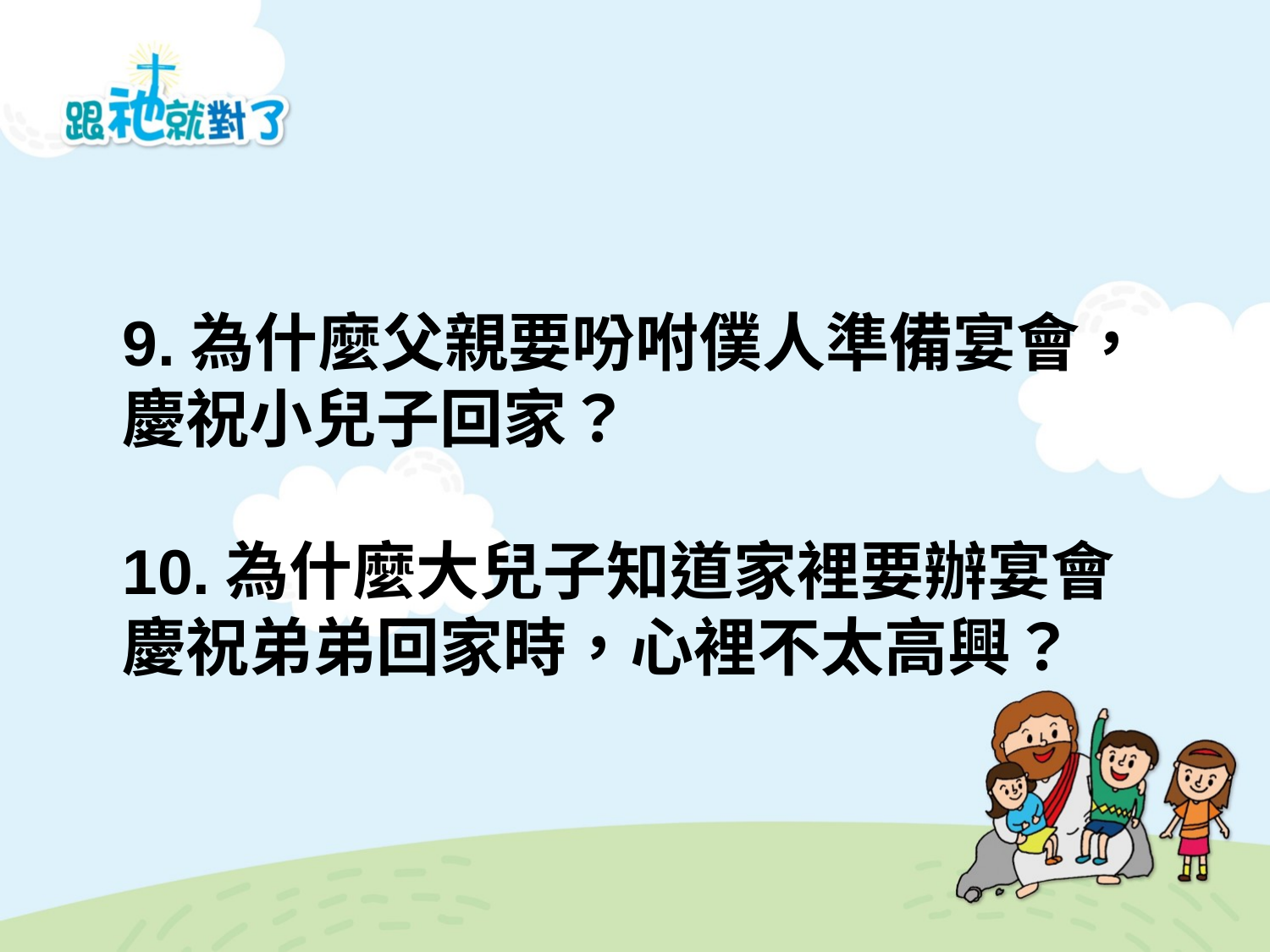

9.為什麼父親要吩咐僕人準備宴會，慶祝小兒子回家？

10.為什麼大兒子知道家裡要辦宴會慶祝弟弟回家時，心裡不太高興？